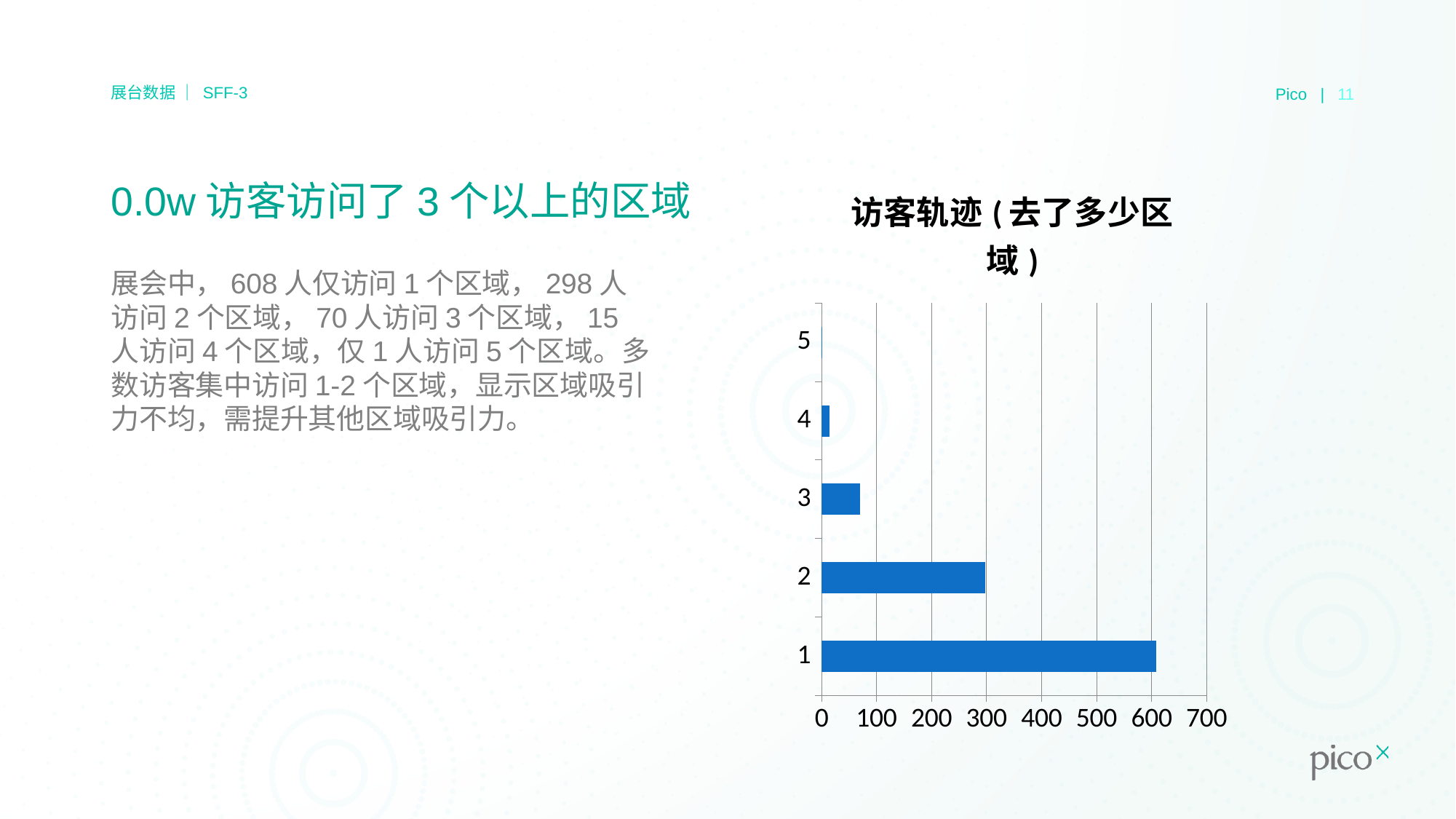

Pico   |
11
展台数据 ｜ SFF-3
# 0.0w访客访问了3个以上的区域

### Chart: 访客轨迹(去了多少区域)

| Category | 访问次数 |
|---|---|
| 1 | 608.0 |
| 2 | 298.0 |
| 3 | 70.0 |
| 4 | 15.0 |
| 5 | 1.0 |
展会中，608人仅访问1个区域，298人访问2个区域，70人访问3个区域，15人访问4个区域，仅1人访问5个区域。多数访客集中访问1-2个区域，显示区域吸引力不均，需提升其他区域吸引力。